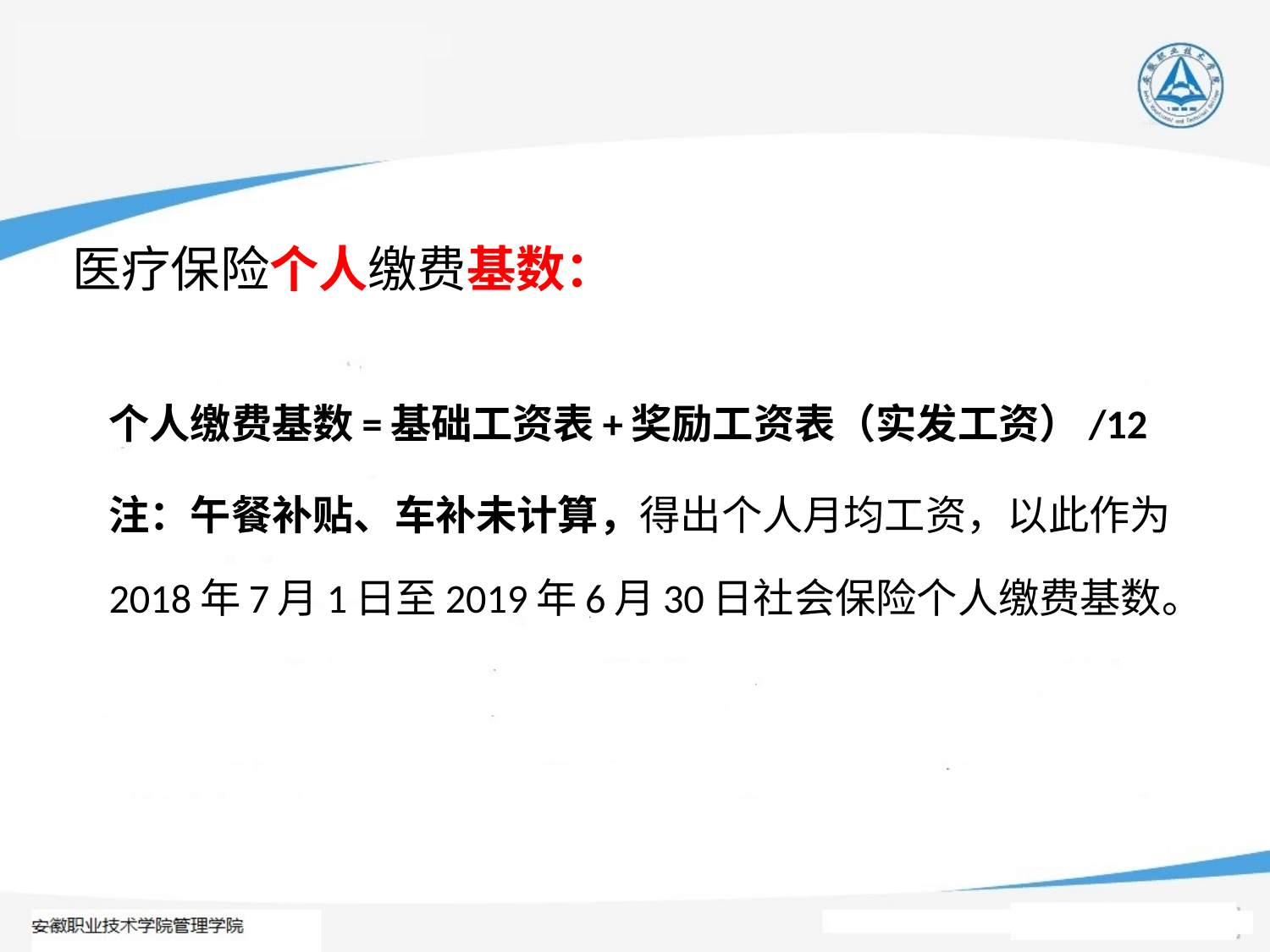

# 医疗保险个人缴费基数：
个人缴费基数=基础工资表+奖励工资表（实发工资）/12
注：午餐补贴、车补未计算，得出个人月均工资，以此作为2018年7月1日至2019年6月30日社会保险个人缴费基数。